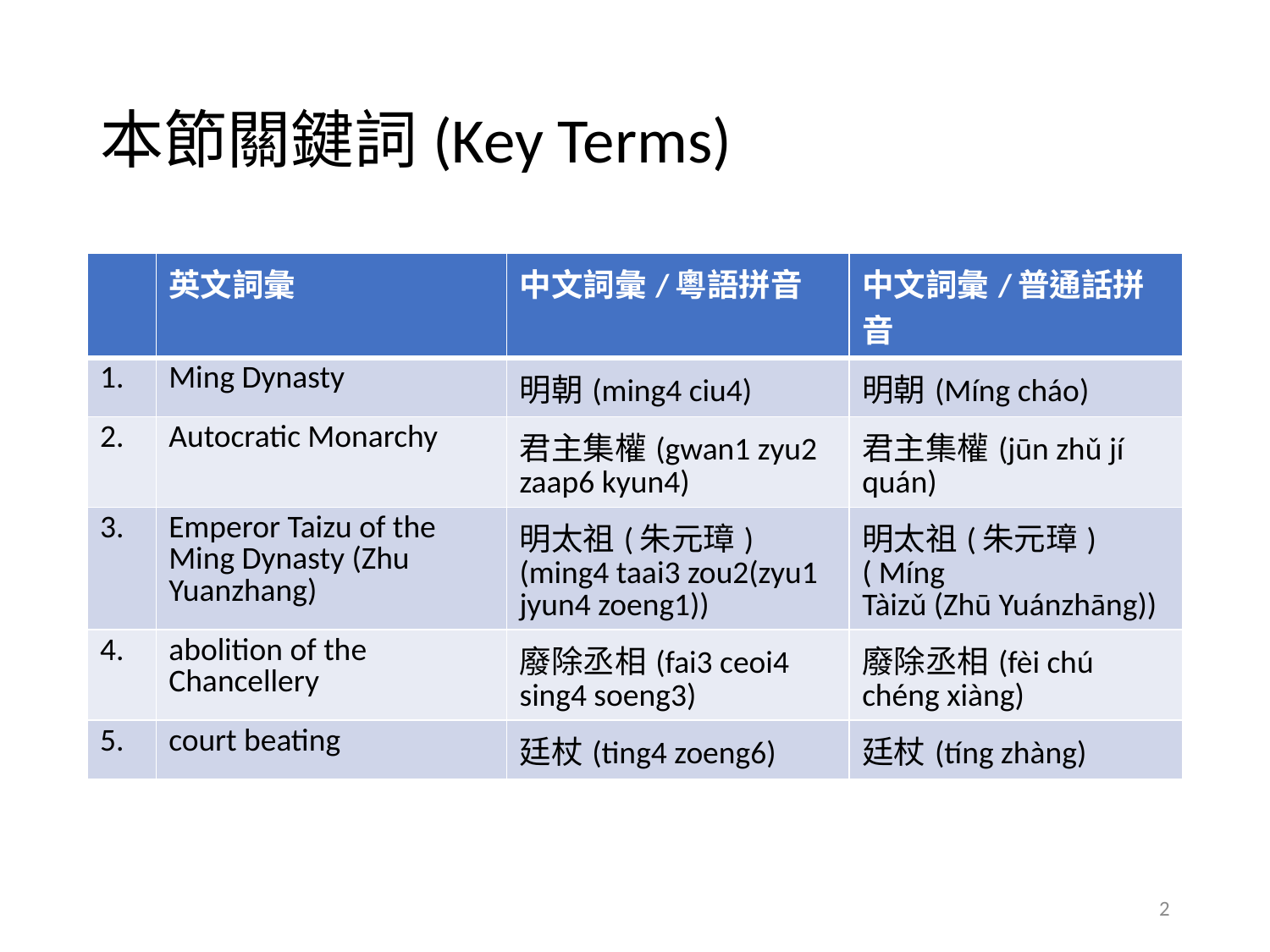

# 本節關鍵詞(Key Terms)
|  | 英文詞彙 | 中文詞彙/粵語拼音 | 中文詞彙/普通話拼音 |
| --- | --- | --- | --- |
| 1. | Ming Dynasty | 明朝(ming4 ciu4) | 明朝(Míng cháo) |
| 2. | Autocratic Monarchy | 君主集權(gwan1 zyu2 zaap6 kyun4) | 君主集權(jūn zhǔ jí quán) |
| 3. | Emperor Taizu of the Ming Dynasty (Zhu Yuanzhang) | 明太祖(朱元璋)(ming4 taai3 zou2(zyu1 jyun4 zoeng1)) | 明太祖(朱元璋)( Míng Tàizǔ (Zhū Yuánzhāng)) |
| 4. | abolition of the Chancellery | 廢除丞相(fai3 ceoi4 sing4 soeng3) | 廢除丞相(fèi chú chéng xiàng) |
| 5. | court beating | 廷杖(ting4 zoeng6) | 廷杖(tíng zhàng) |
2